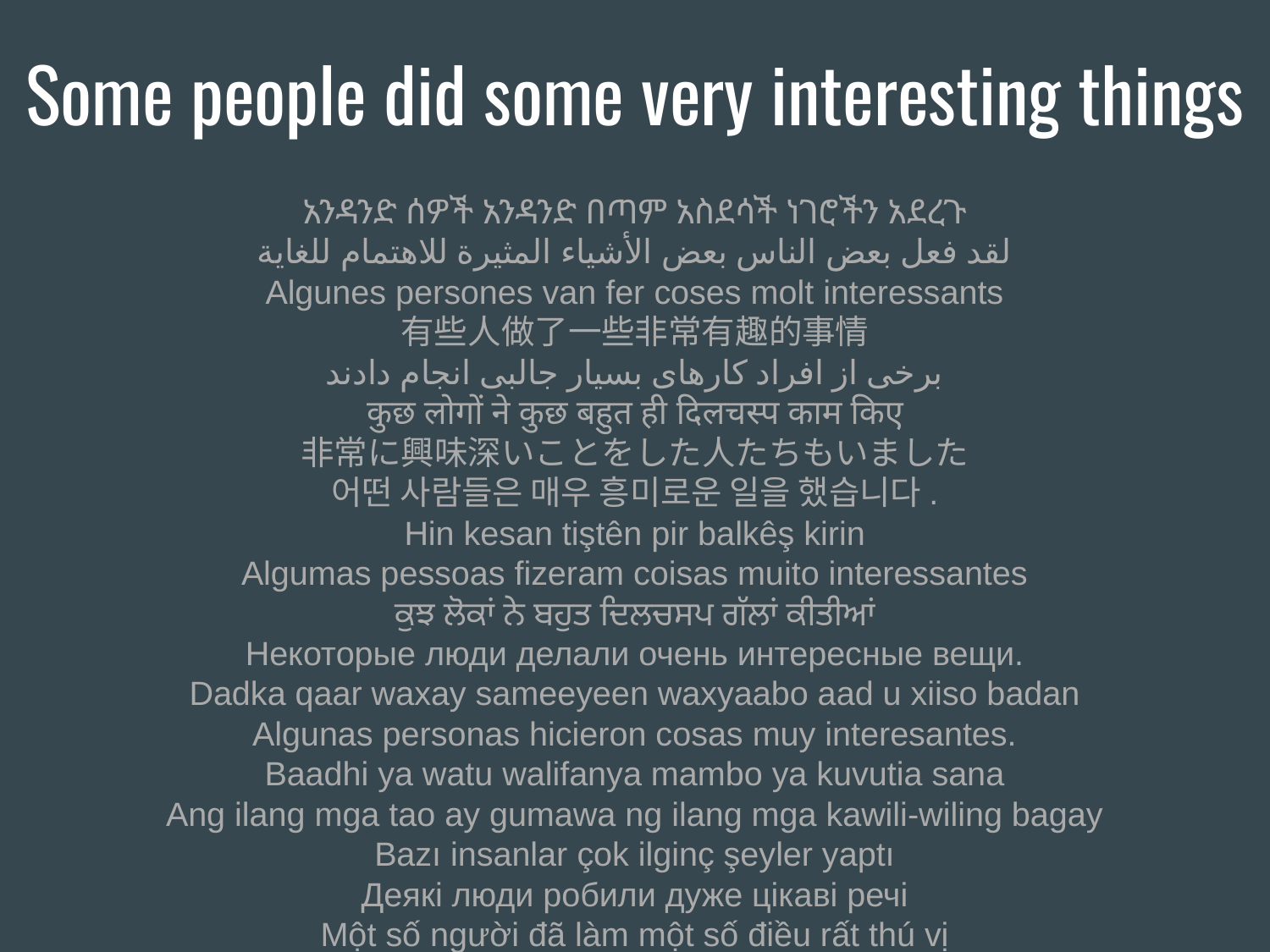

Some people did some very interesting things
አንዳንድ ሰዎች አንዳንድ በጣም አስደሳች ነገሮችን አደረጉ
لقد فعل بعض الناس بعض الأشياء المثيرة للاهتمام للغاية
Algunes persones van fer coses molt interessants
有些人做了一些非常有趣的事情
برخی از افراد کارهای بسیار جالبی انجام دادند
कुछ लोगों ने कुछ बहुत ही दिलचस्प काम किए
非常に興味深いことをした人たちもいました
어떤 사람들은 매우 흥미로운 일을 했습니다.
Hin kesan tiştên pir balkêş kirin
Algumas pessoas fizeram coisas muito interessantes
ਕੁਝ ਲੋਕਾਂ ਨੇ ਬਹੁਤ ਦਿਲਚਸਪ ਗੱਲਾਂ ਕੀਤੀਆਂ
Некоторые люди делали очень интересные вещи.
Dadka qaar waxay sameeyeen waxyaabo aad u xiiso badan
Algunas personas hicieron cosas muy interesantes.
Baadhi ya watu walifanya mambo ya kuvutia sana
Ang ilang mga tao ay gumawa ng ilang mga kawili-wiling bagay
Bazı insanlar çok ilginç şeyler yaptı
Деякі люди робили дуже цікаві речі
Một số người đã làm một số điều rất thú vị